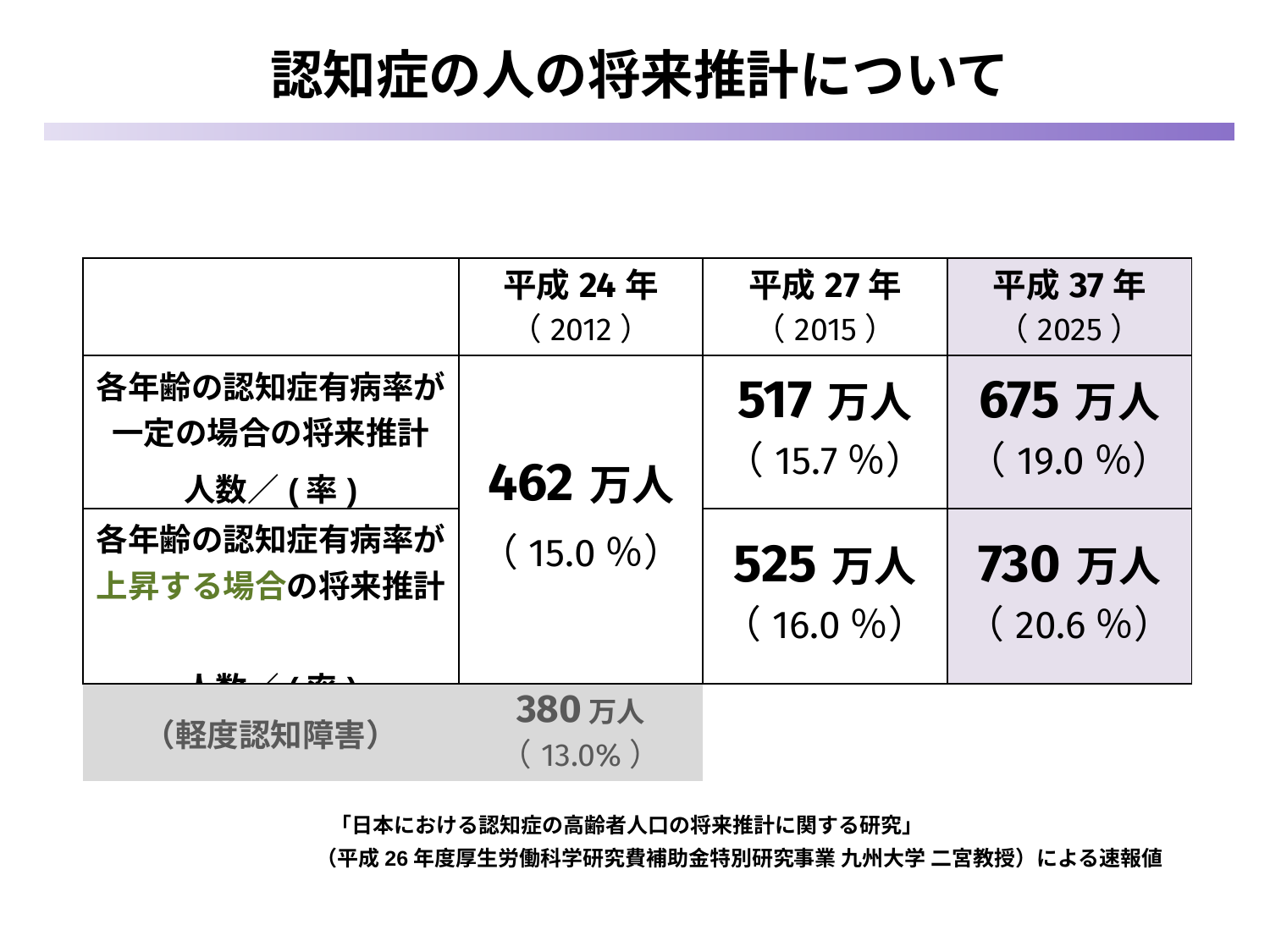

認知症の人の将来推計について

|  | 平成24年 （2012） | 平成27年 （2015） | 平成37年 （2025） |
| --- | --- | --- | --- |
| 各年齢の認知症有病率が 一定の場合の将来推計 人数／(率) | 462 万人 （15.0％） | 517 万人 （15.7％） | 675 万人 （19.0％） |
| 各年齢の認知症有病率が 上昇する場合の将来推計　 人数／(率) |  | 525 万人 （16.0％） | 730 万人 （20.6％） |
| （軽度認知障害） | 380 万人 （13.0%） |  |  |
  「日本における認知症の高齢者人口の将来推計に関する研究」
（平成26年度厚生労働科学研究費補助金特別研究事業 九州大学 二宮教授）による速報値